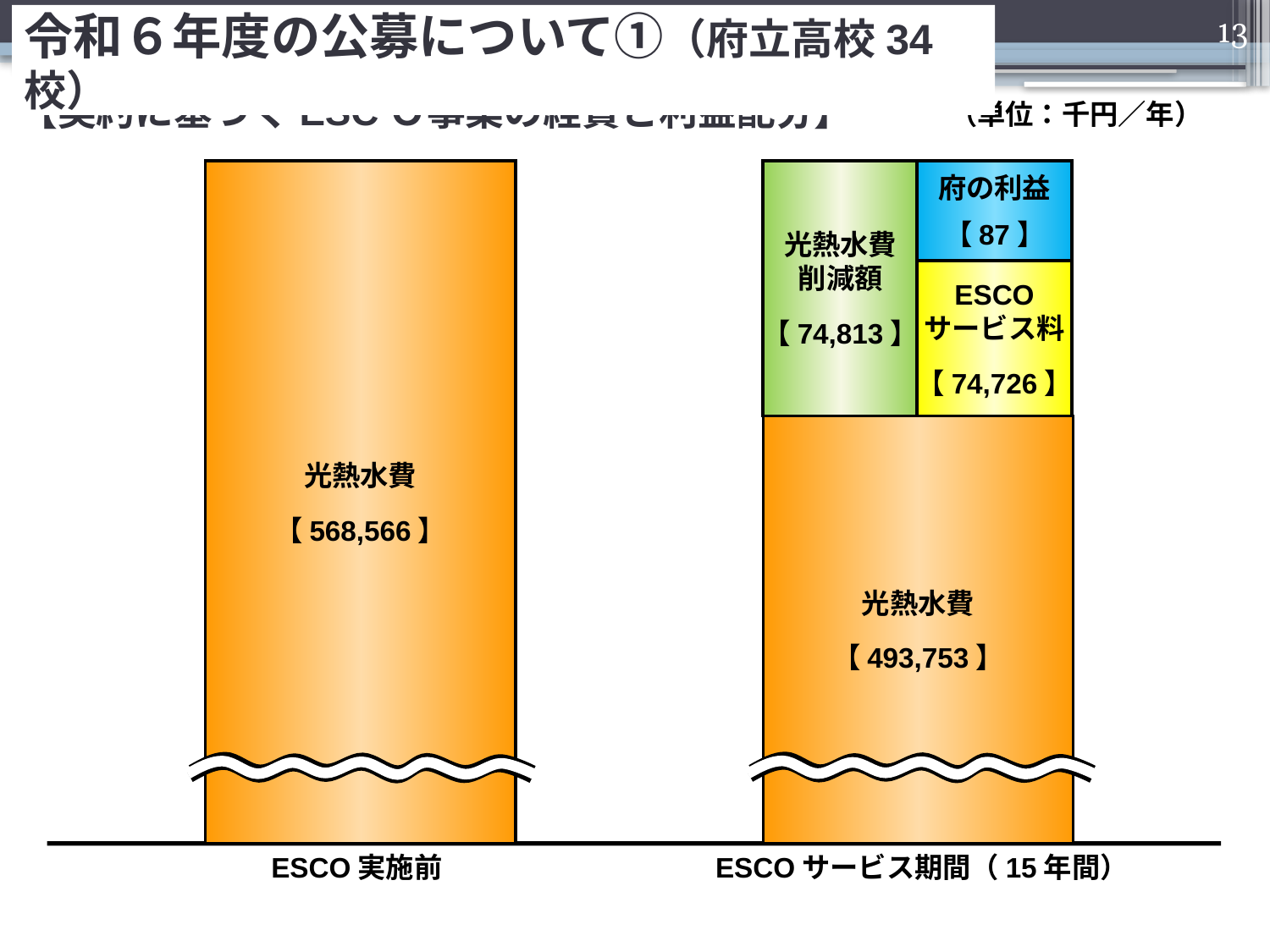

令和６年度の公募について①（府立高校34校）
13
【契約に基づくESCＯ事業の経費と利益配分】
（単位：千円／年）
光熱水費

【568,566】
光熱水費
削減額

【74,813】
府の利益

【87】
ESCO
サービス料

【74,726】
光熱水費

【493,753】

ESCO実施前
ESCOサービス期間（15年間）